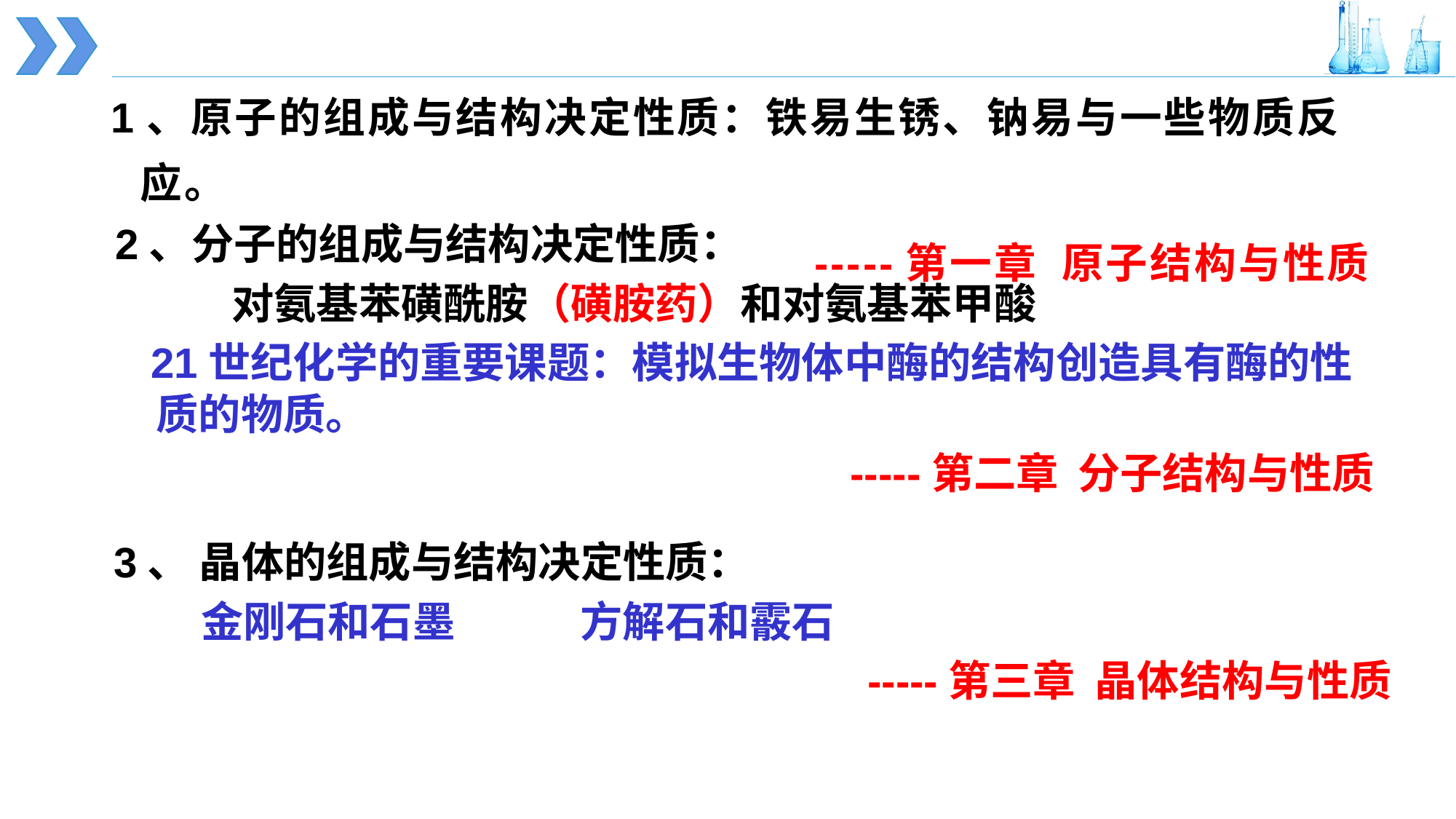

1、原子的组成与结构决定性质：铁易生锈、钠易与一些物质反应。
-----第一章  原子结构与性质

2、分子的组成与结构决定性质：
           对氨基苯磺酰胺（磺胺药）和对氨基苯甲酸
   21世纪化学的重要课题：模拟生物体中酶的结构创造具有酶的性质的物质。
-----第二章  分子结构与性质
3、 晶体的组成与结构决定性质：
        金刚石和石墨             方解石和霰石
      -----第三章  晶体结构与性质